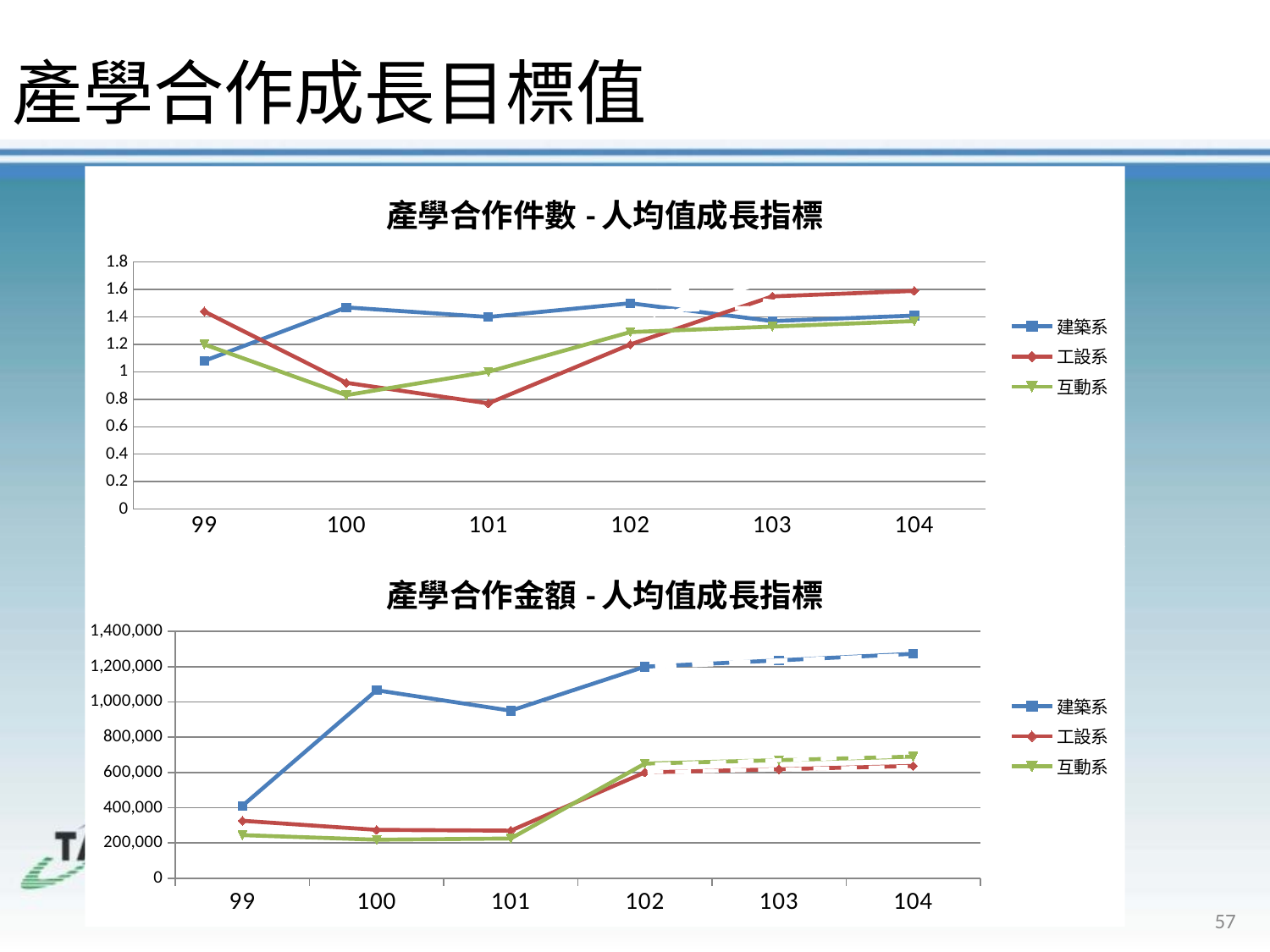

產學合作成長目標值

### Chart: 產學合作件數-人均值成長指標

| Category | 建築系 | 工設系 | 互動系 |
|---|---|---|---|
| 99 | 1.08 | 1.44 | 1.2 |
| 100 | 1.47 | 0.92 | 0.8300000000000006 |
| 101 | 1.4 | 0.7700000000000027 | 1.0 |
| 102 | 1.5 | 1.2 | 1.29 |
| 103 | 1.37 | 1.55 | 1.33 |
| 104 | 1.41 | 1.59 | 1.37 |

### Chart: 產學合作金額-人均值成長指標

| Category | 建築系 | 工設系 | 互動系 |
|---|---|---|---|
| 99 | 410528.0 | 325668.0 | 244340.0 |
| 100 | 1066582.0 | 273962.0 | 218246.0 |
| 101 | 950447.0 | 269538.0 | 225000.0 |
| 102 | 1200000.0 | 600000.0 | 650000.0 |
| 103 | 1236000.0 | 618000.0 | 669500.0 |
| 104 | 1273080.0 | 636540.0 | 689585.0 |
57